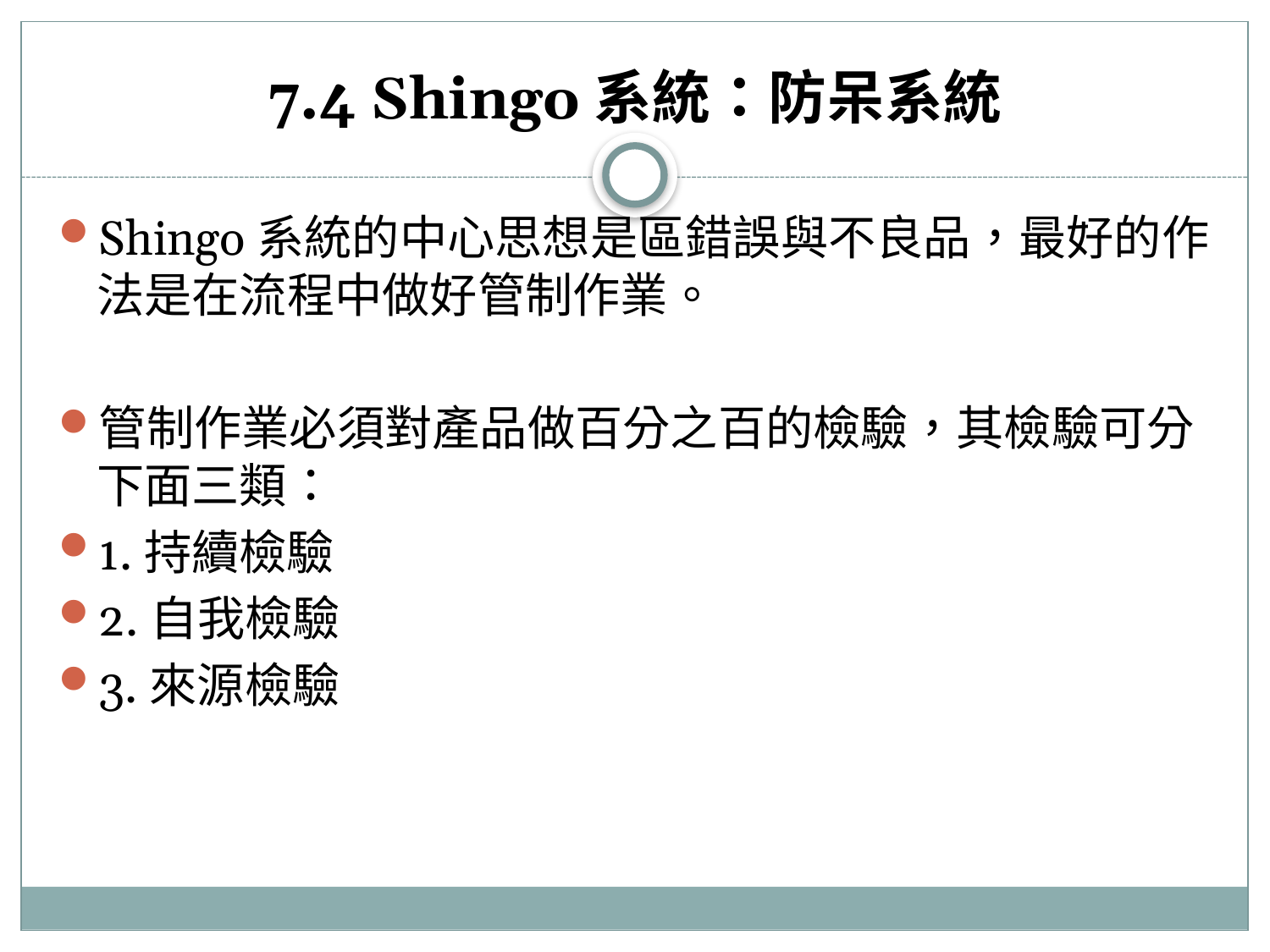

# 7.4 Shingo系統：防呆系統
Shingo系統的中心思想是區錯誤與不良品，最好的作法是在流程中做好管制作業。

管制作業必須對產品做百分之百的檢驗，其檢驗可分下面三類：
1.持續檢驗
2.自我檢驗
3.來源檢驗